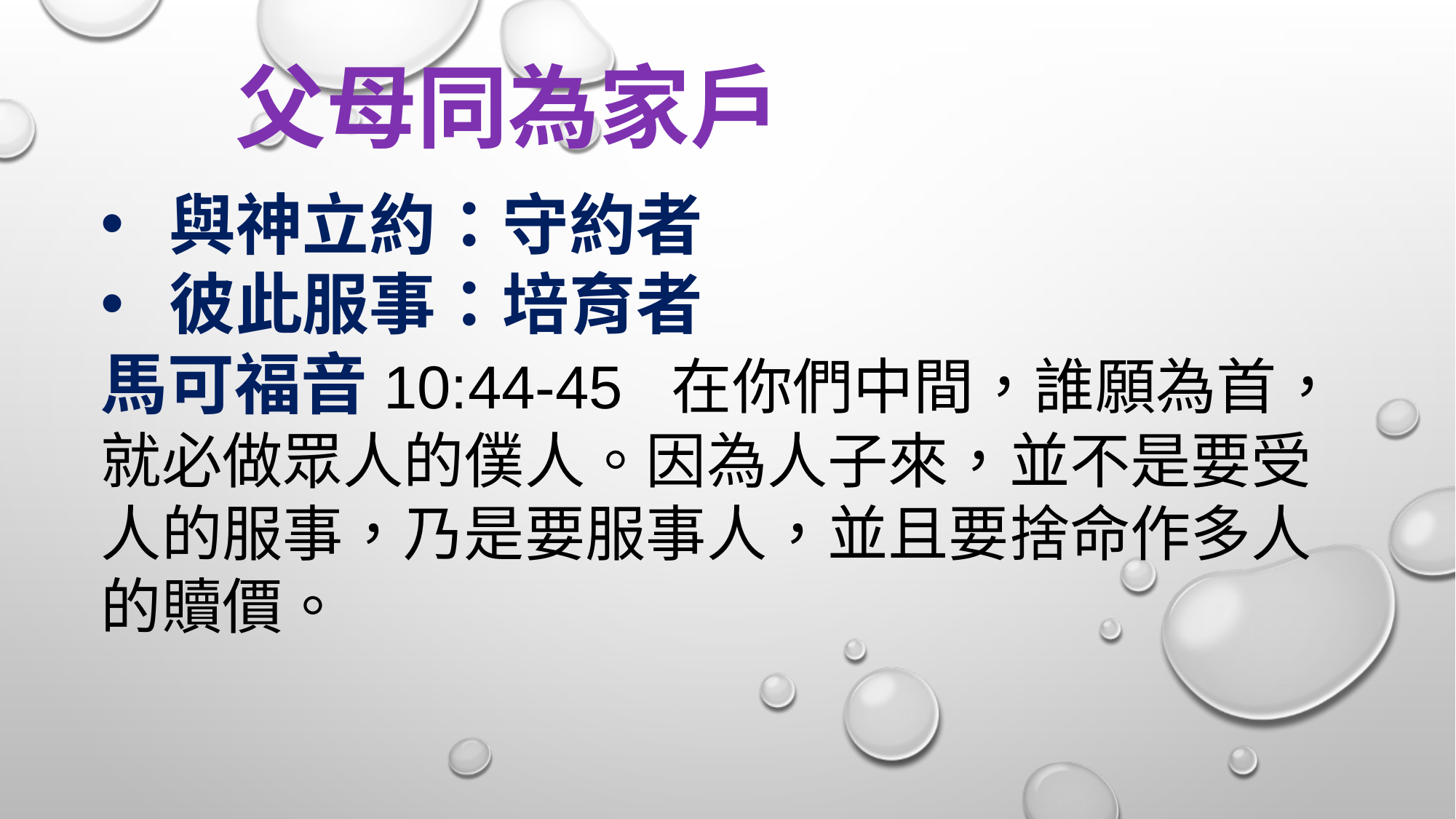

父母同為家戶
與神立約：守約者
彼此服事：培育者
馬可福音10:44-45  在你們中間，誰願為首，就必做眾人的僕人。因為人子來，並不是要受人的服事，乃是要服事人，並且要捨命作多人的贖價。